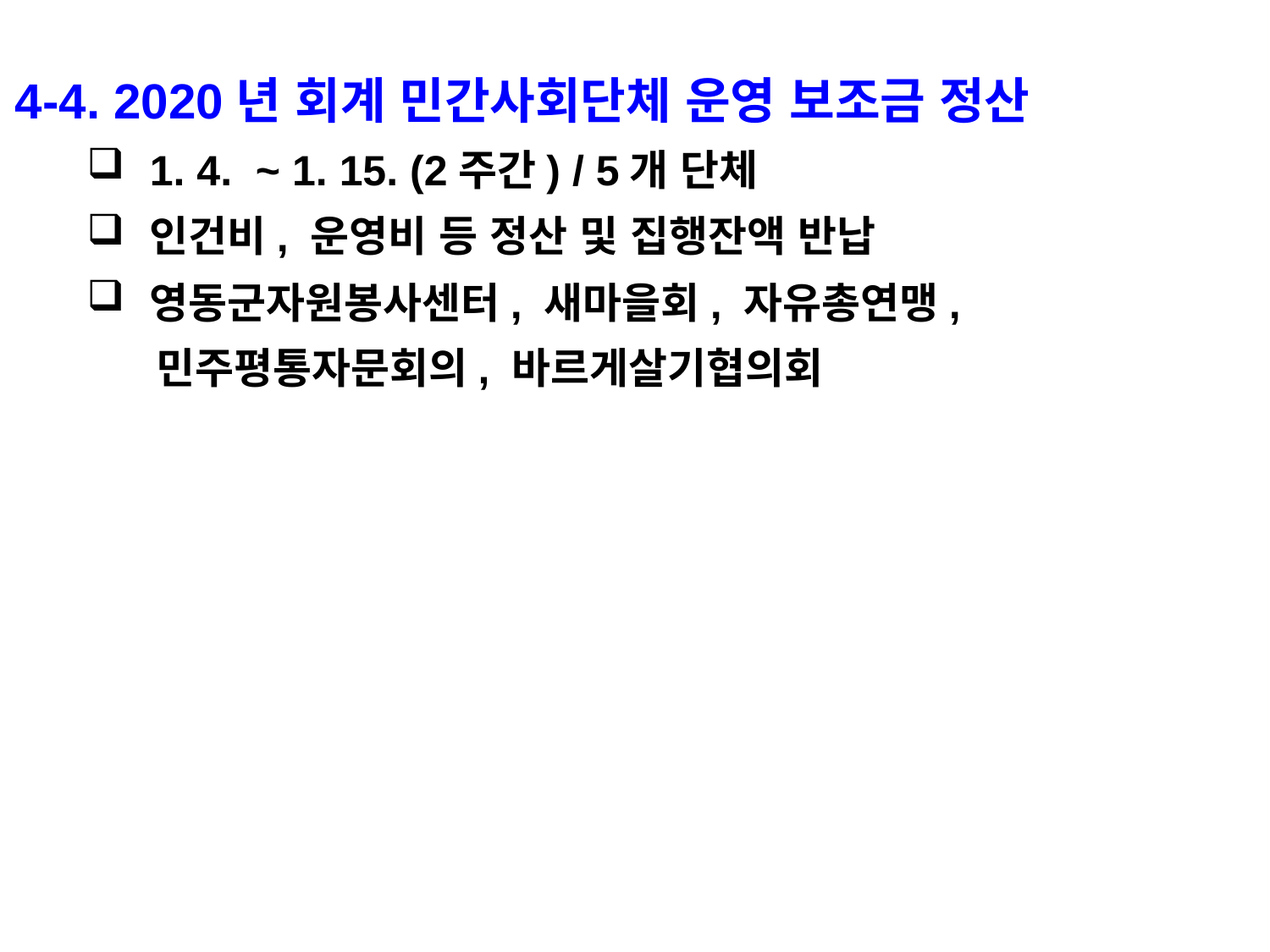

4-4. 2020년 회계 민간사회단체 운영 보조금 정산
1. 4.  ~ 1. 15. (2주간) / 5개 단체
인건비, 운영비 등 정산 및 집행잔액 반납
영동군자원봉사센터, 새마을회, 자유총연맹,
     민주평통자문회의, 바르게살기협의회